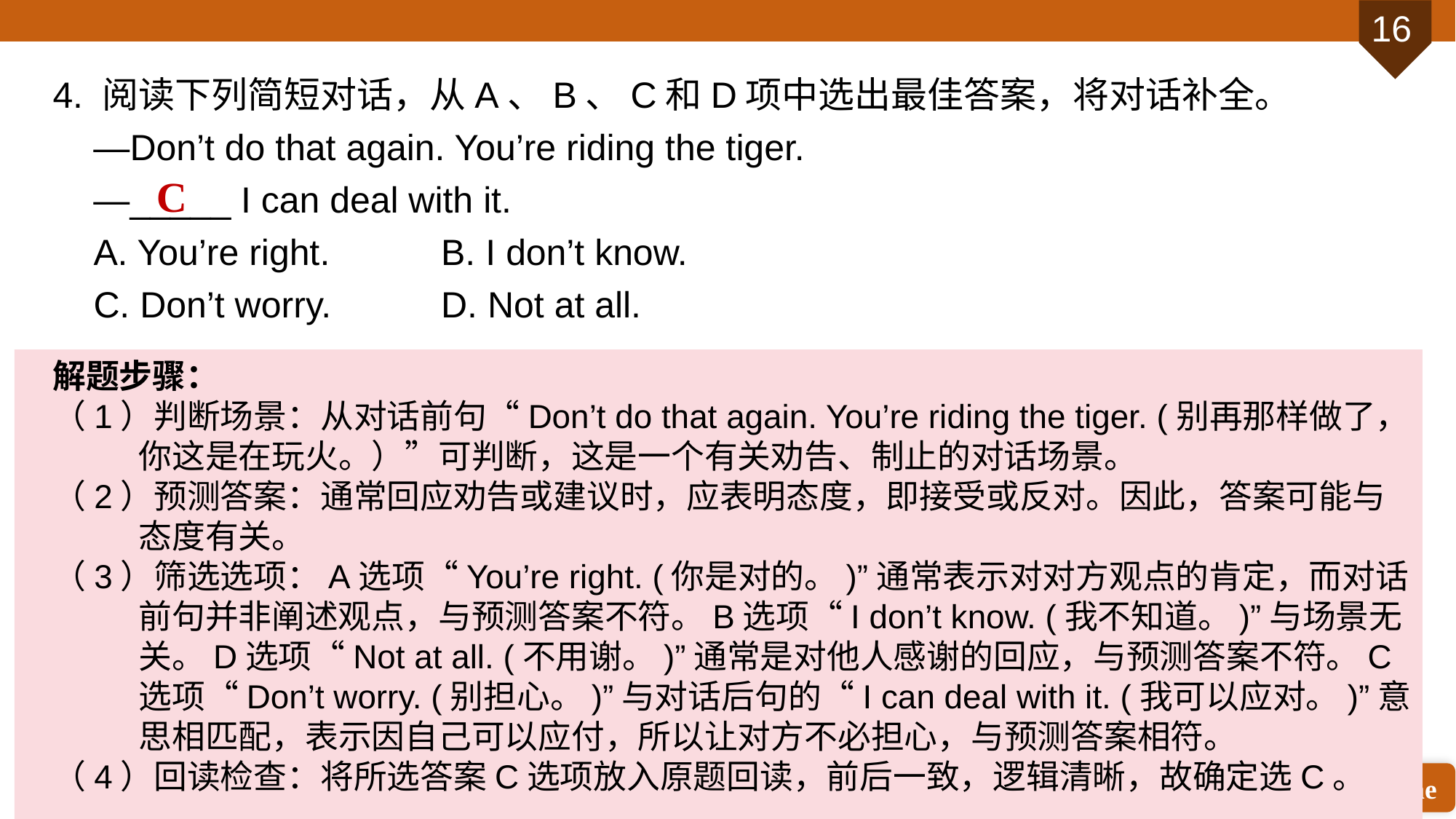

4. 阅读下列简短对话，从A、B、C和D项中选出最佳答案，将对话补全。
    —Don’t do that again. You’re riding the tiger.
    —_____ I can deal with it.
    A. You’re right. 	      B. I don’t know.
    C. Don’t worry.	      D. Not at all.
C
解题步骤：
（1）判断场景：从对话前句“Don’t do that again. You’re riding the tiger. (别再那样做了，你这是在玩火。）”可判断，这是一个有关劝告、制止的对话场景。
（2）预测答案：通常回应劝告或建议时，应表明态度，即接受或反对。因此，答案可能与态度有关。
（3）筛选选项：A选项“You’re right. (你是对的。)”通常表示对对方观点的肯定，而对话前句并非阐述观点，与预测答案不符。B选项“I don’t know. (我不知道。)”与场景无关。D选项“Not at all. (不用谢。)”通常是对他人感谢的回应，与预测答案不符。C选项“Don’t worry. (别担心。)”与对话后句的“I can deal with it. (我可以应对。)”意思相匹配，表示因自己可以应付，所以让对方不必担心，与预测答案相符。
（4）回读检查：将所选答案C选项放入原题回读，前后一致，逻辑清晰，故确定选C。